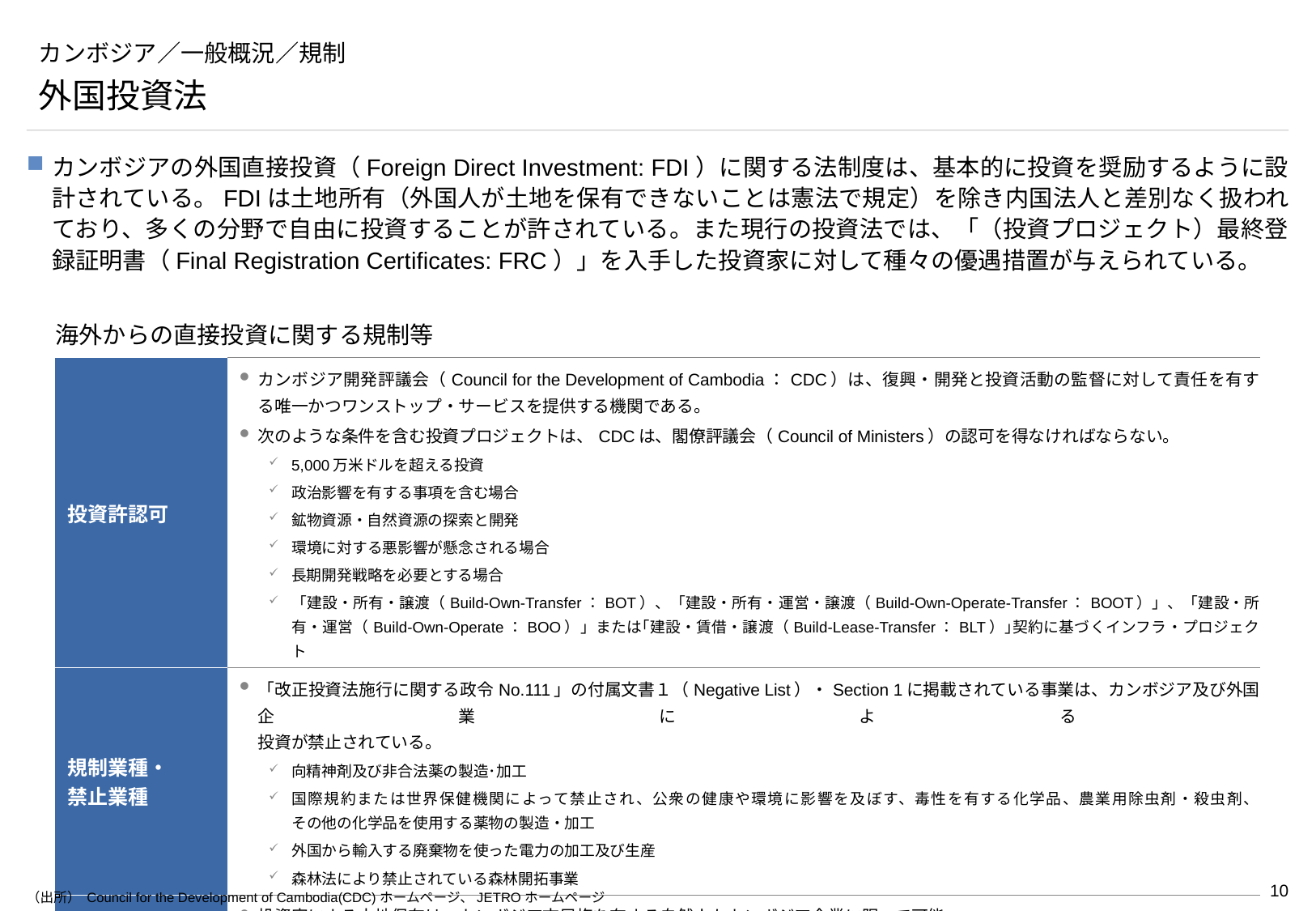

# カンボジア／一般概況／規制
外国投資法
カンボジアの外国直接投資（Foreign Direct Investment: FDI）に関する法制度は、基本的に投資を奨励するように設計されている。FDIは土地所有（外国人が土地を保有できないことは憲法で規定）を除き内国法人と差別なく扱われており、多くの分野で自由に投資することが許されている。また現行の投資法では、「（投資プロジェクト）最終登録証明書（Final Registration Certificates: FRC）」を入手した投資家に対して種々の優遇措置が与えられている。
海外からの直接投資に関する規制等
| 投資許認可 | カンボジア開発評議会（Council for the Development of Cambodia：CDC）は、復興・開発と投資活動の監督に対して責任を有する唯一かつワンストップ・サービスを提供する機関である。 次のような条件を含む投資プロジェクトは、CDCは、閣僚評議会（Council of Ministers）の認可を得なければならない。 5,000万米ドルを超える投資 政治影響を有する事項を含む場合 鉱物資源・自然資源の探索と開発 環境に対する悪影響が懸念される場合 長期開発戦略を必要とする場合 「建設・所有・譲渡（Build-Own-Transfer：BOT）、「建設・所有・運営・譲渡（Build-Own-Operate-Transfer：BOOT）」、「建設・所有・運営（Build-Own-Operate：BOO）」または｢建設・賃借・譲渡（Build-Lease-Transfer：BLT）｣契約に基づくインフラ・プロジェクト |
| --- | --- |
| 規制業種・ 禁止業種 | 「改正投資法施行に関する政令No.111」の付属文書１（Negative List）・Section 1に掲載されている事業は、カンボジア及び外国企業による 投資が禁止されている。 向精神剤及び非合法薬の製造･加工 国際規約または世界保健機関によって禁止され、公衆の健康や環境に影響を及ぼす、毒性を有する化学品、農業用除虫剤・殺虫剤、 その他の化学品を使用する薬物の製造・加工 外国から輸入する廃棄物を使った電力の加工及び生産 森林法により禁止されている森林開拓事業 |
| 外国企業の土地所有の可否 | 投資家による土地保有は、カンボジア市民権を有する自然人かカンボジア企業に限って可能 ただし土地使用については、カンボジア政府との契約による土地使用（コンセッション）、15年以上50年を期限とする永借権に基づく長期賃借（最長50年ごとの更新可能）、更新可能な有期の短期賃借等が、外国企業にも認められている |
（出所） Council for the Development of Cambodia(CDC)ホームページ、JETROホームページ